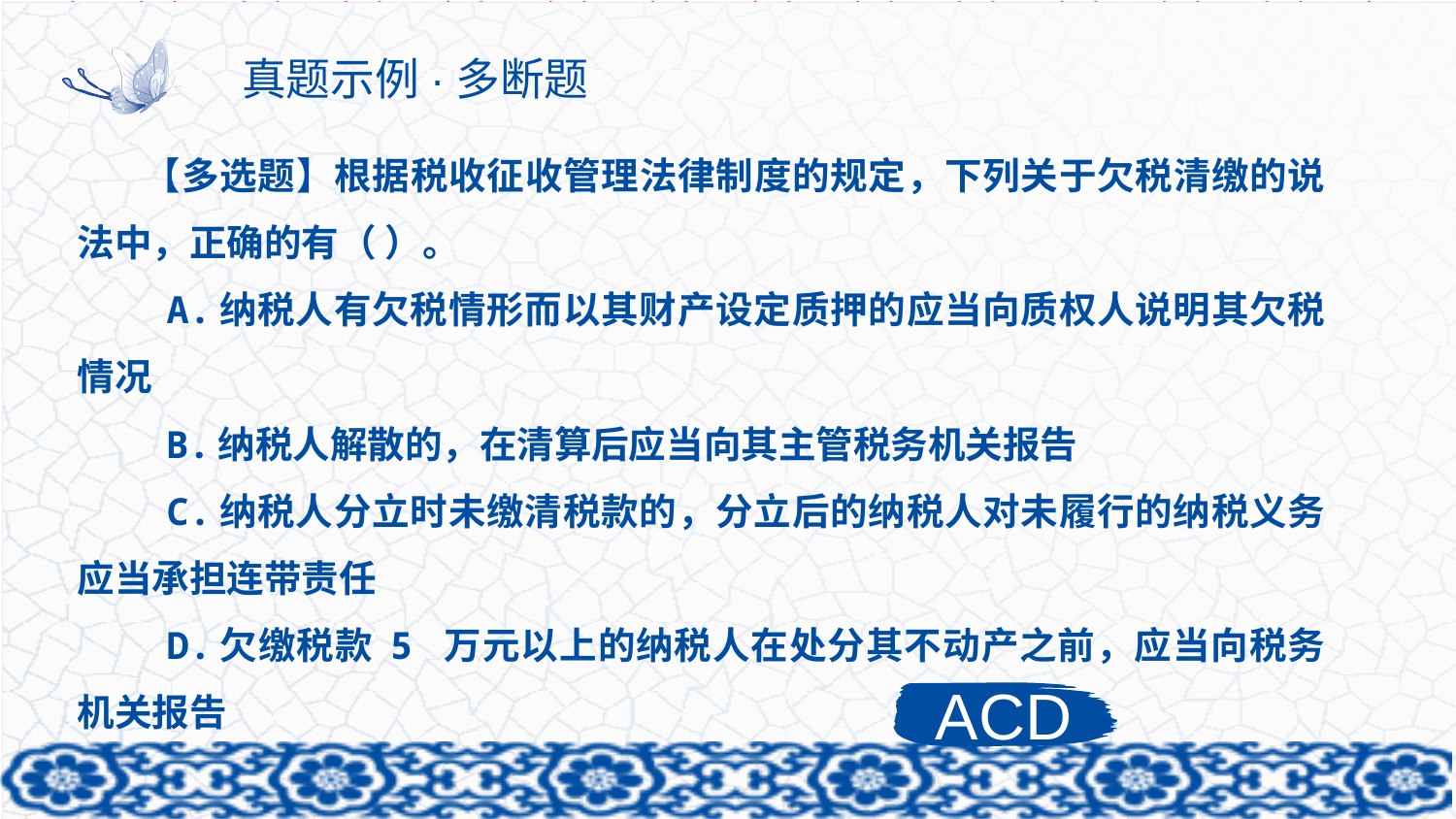

# 真题示例·多断题
【多选题】根据税收征收管理法律制度的规定，下列关于欠税清缴的说法中，正确的有（ ）。
 A.纳税人有欠税情形而以其财产设定质押的应当向质权人说明其欠税情况
 B.纳税人解散的，在清算后应当向其主管税务机关报告
 C.纳税人分立时未缴清税款的，分立后的纳税人对未履行的纳税义务应当承担连带责任
 D.欠缴税款 5 万元以上的纳税人在处分其不动产之前，应当向税务机关报告
ACD